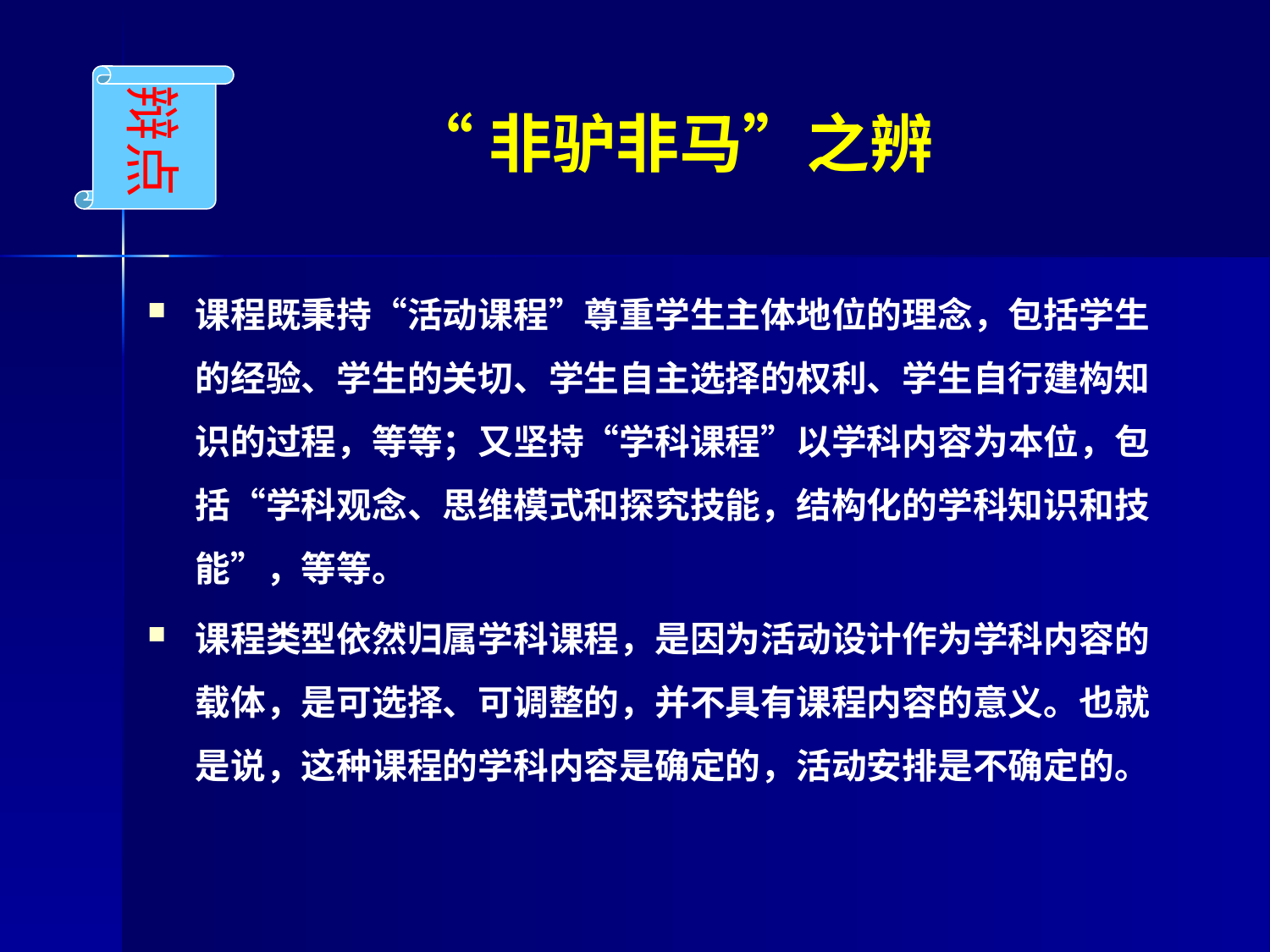

# “非驴非马”之辨
辩点
课程既秉持“活动课程”尊重学生主体地位的理念，包括学生的经验、学生的关切、学生自主选择的权利、学生自行建构知识的过程，等等；又坚持“学科课程”以学科内容为本位，包括“学科观念、思维模式和探究技能，结构化的学科知识和技能”，等等。
课程类型依然归属学科课程，是因为活动设计作为学科内容的载体，是可选择、可调整的，并不具有课程内容的意义。也就是说，这种课程的学科内容是确定的，活动安排是不确定的。